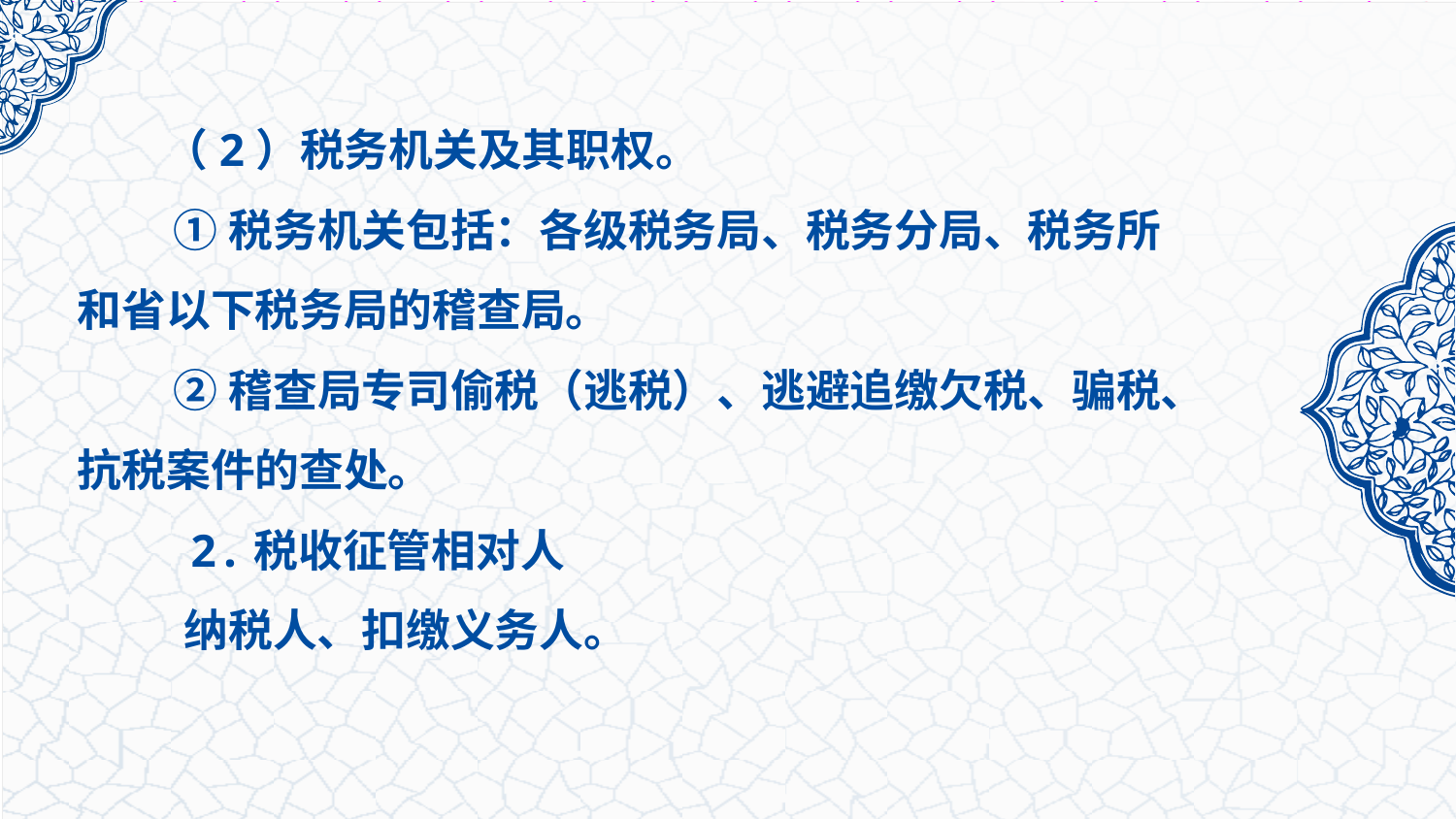

（2）税务机关及其职权。
 ①税务机关包括：各级税务局、税务分局、税务所和省以下税务局的稽查局。
 ②稽查局专司偷税（逃税）、逃避追缴欠税、骗税、抗税案件的查处。
 2.税收征管相对人
 纳税人、扣缴义务人。